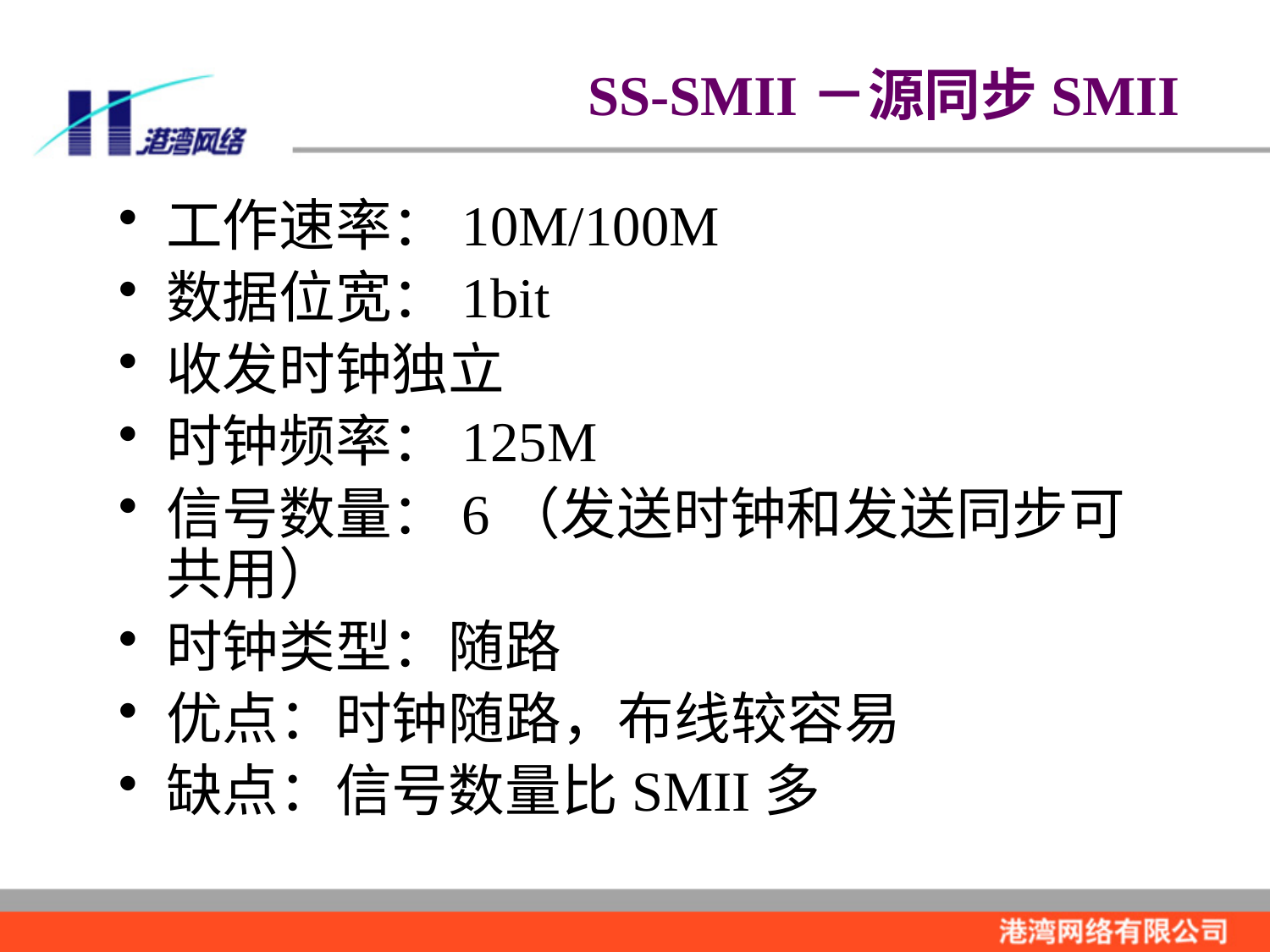

# SS-SMII－源同步SMII
工作速率：10M/100M
数据位宽：1bit
收发时钟独立
时钟频率：125M
信号数量：6（发送时钟和发送同步可共用）
时钟类型：随路
优点：时钟随路，布线较容易
缺点：信号数量比SMII多